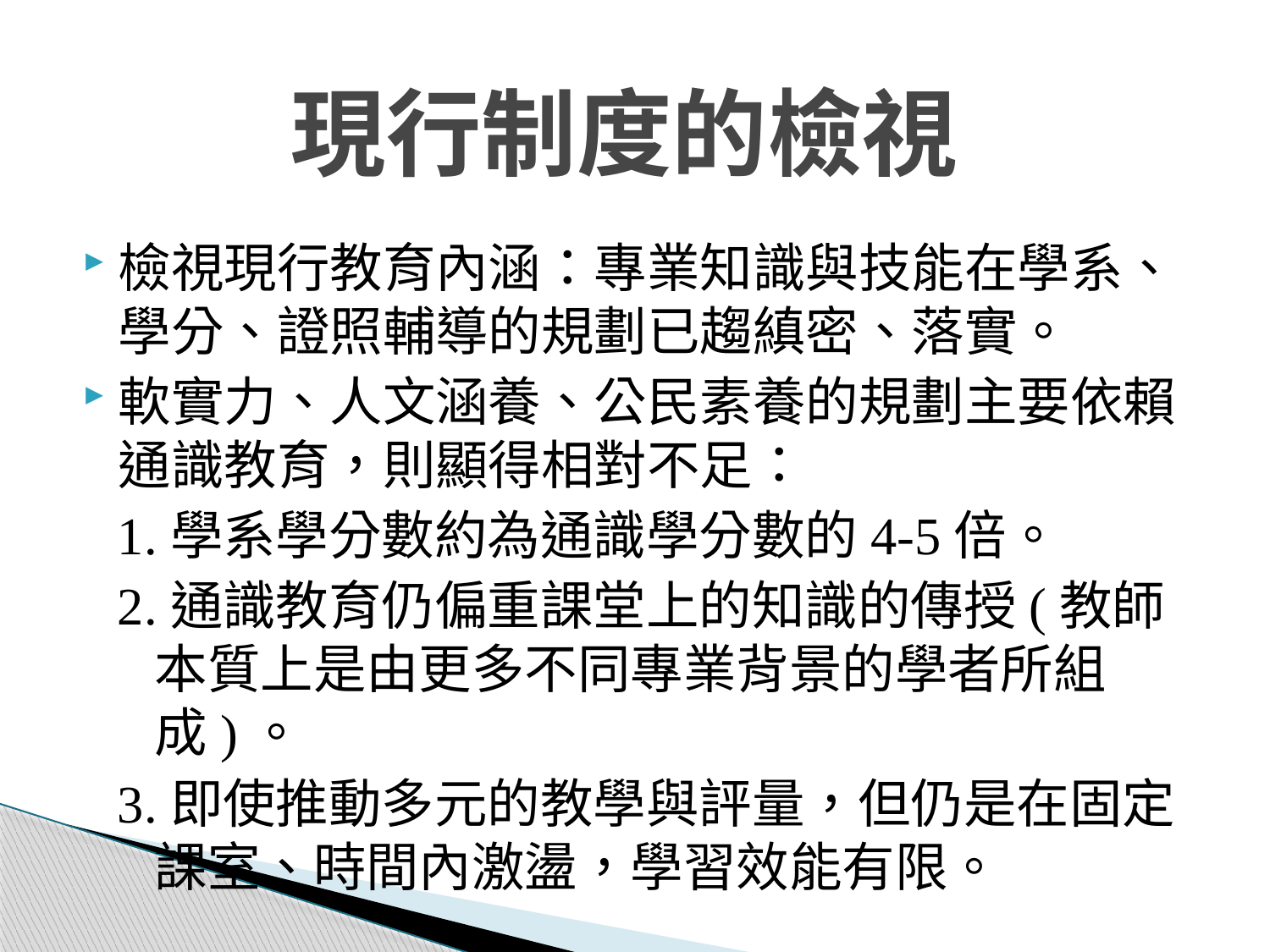

# 現行制度的檢視
檢視現行教育內涵：專業知識與技能在學系、學分、證照輔導的規劃已趨縝密、落實。
軟實力、人文涵養、公民素養的規劃主要依賴通識教育，則顯得相對不足：
1.學系學分數約為通識學分數的4-5倍。
2.通識教育仍偏重課堂上的知識的傳授(教師本質上是由更多不同專業背景的學者所組成)。
3.即使推動多元的教學與評量，但仍是在固定課室、時間內激盪，學習效能有限。